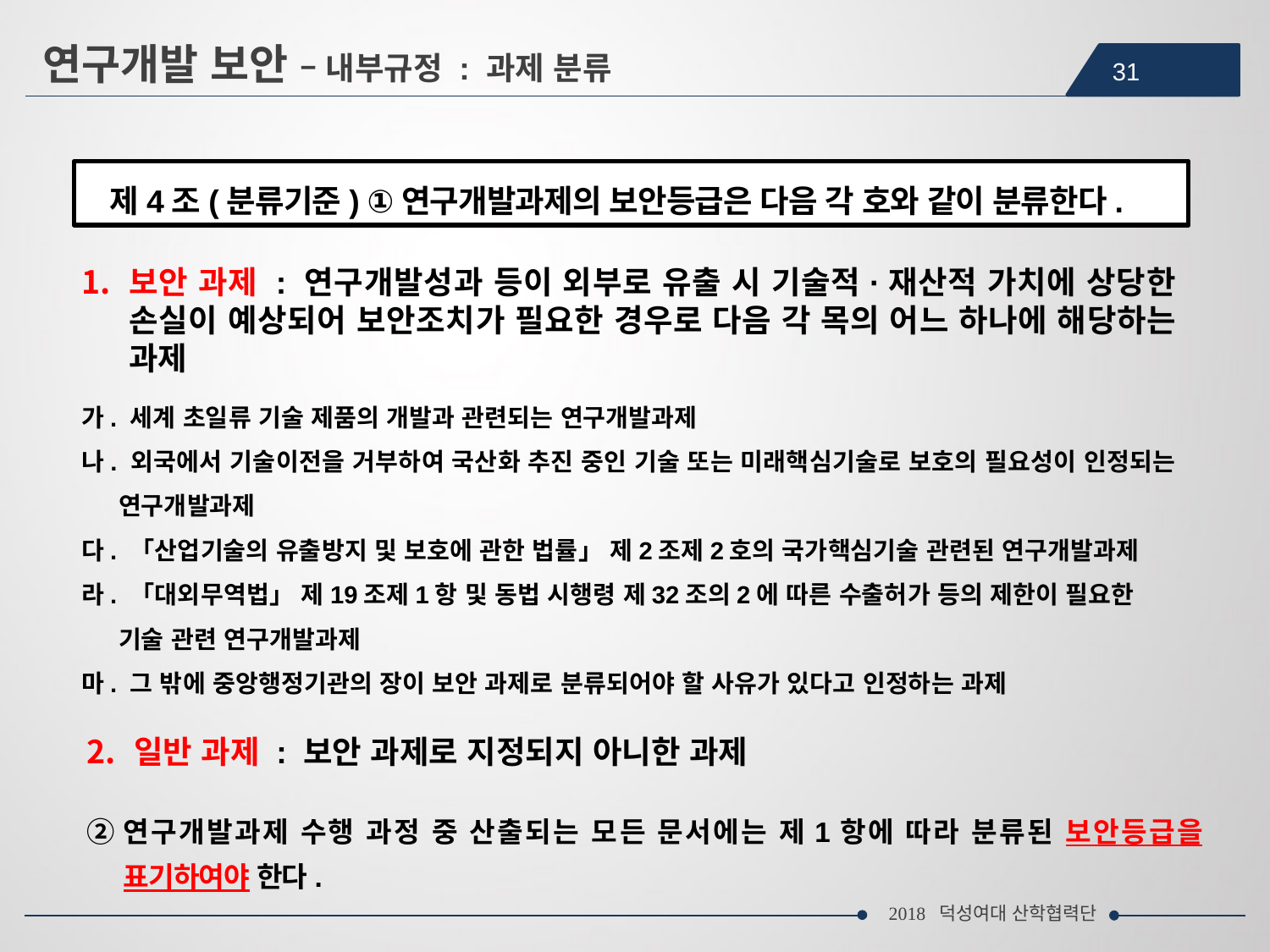

연구개발 보안 – 내부규정 : 과제 분류

31
제4조(분류기준) ①연구개발과제의 보안등급은 다음 각 호와 같이 분류한다.
보안 과제 : 연구개발성과 등이 외부로 유출 시 기술적·재산적 가치에 상당한 손실이 예상되어 보안조치가 필요한 경우로 다음 각 목의 어느 하나에 해당하는 과제

가. 세계 초일류 기술 제품의 개발과 관련되는 연구개발과제
나. 외국에서 기술이전을 거부하여 국산화 추진 중인 기술 또는 미래핵심기술로 보호의 필요성이 인정되는 연구개발과제
다. 「산업기술의 유출방지 및 보호에 관한 법률」 제2조제2호의 국가핵심기술 관련된 연구개발과제
라. 「대외무역법」 제19조제1항 및 동법 시행령 제32조의2에 따른 수출허가 등의 제한이 필요한       기술 관련 연구개발과제
마. 그 밖에 중앙행정기관의 장이 보안 과제로 분류되어야 할 사유가 있다고 인정하는 과제
일반 과제 : 보안 과제로 지정되지 아니한 과제
연구개발과제 수행 과정 중 산출되는 모든 문서에는 제1항에 따라 분류된 보안등급을 표기하여야 한다.